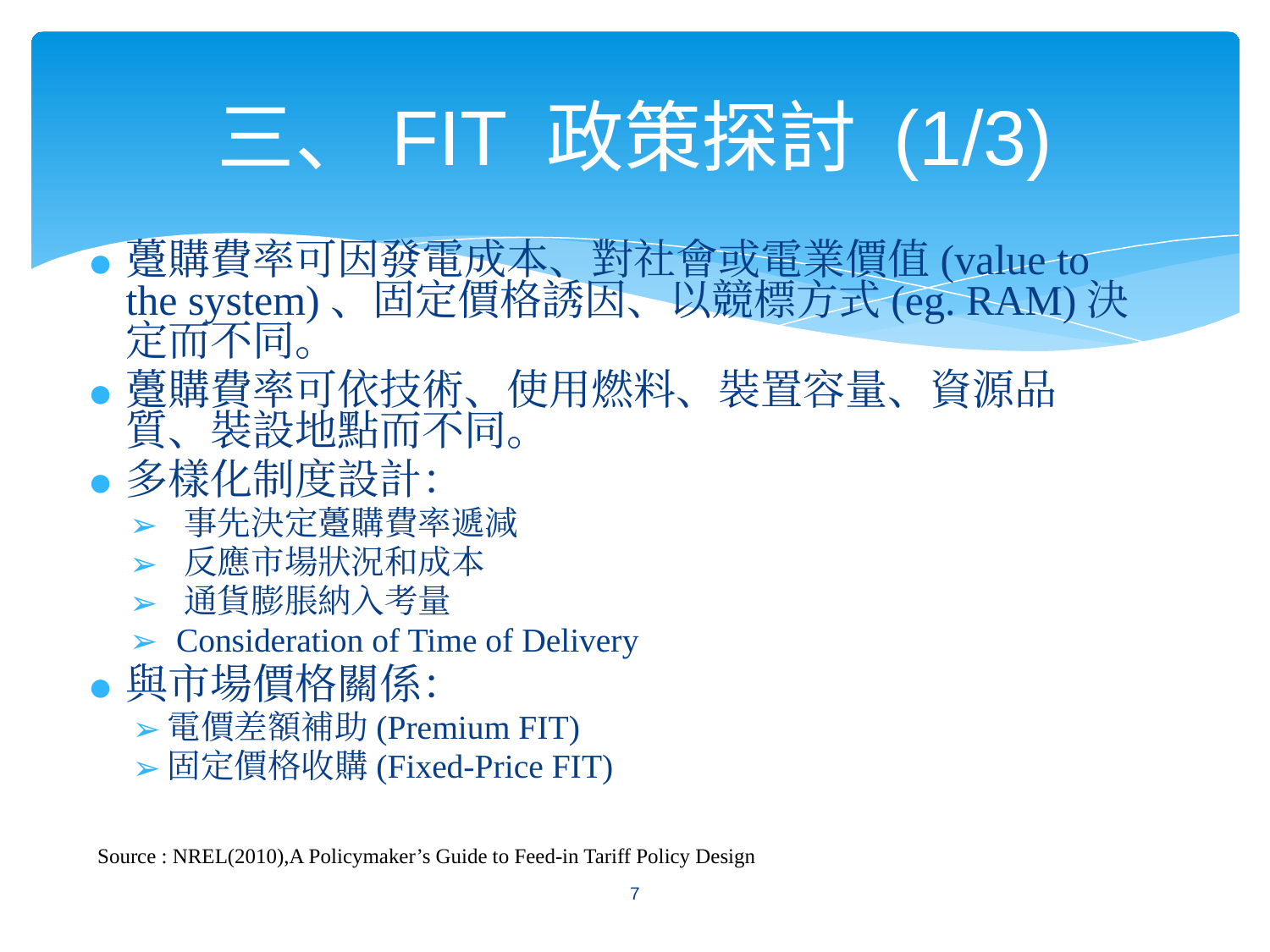

# 三、FIT 政策探討 (1/3)
躉購費率可因發電成本、對社會或電業價值(value to the system)、固定價格誘因、以競標方式(eg. RAM)決定而不同。
躉購費率可依技術、使用燃料、裝置容量、資源品質、裝設地點而不同。
多樣化制度設計：
 事先決定躉購費率遞減
 反應市場狀況和成本
 通貨膨脹納入考量
 Consideration of Time of Delivery
與市場價格關係：
電價差額補助(Premium FIT)
固定價格收購(Fixed-Price FIT)

Source : NREL(2010),A Policymaker’s Guide to Feed-in Tariff Policy Design
7